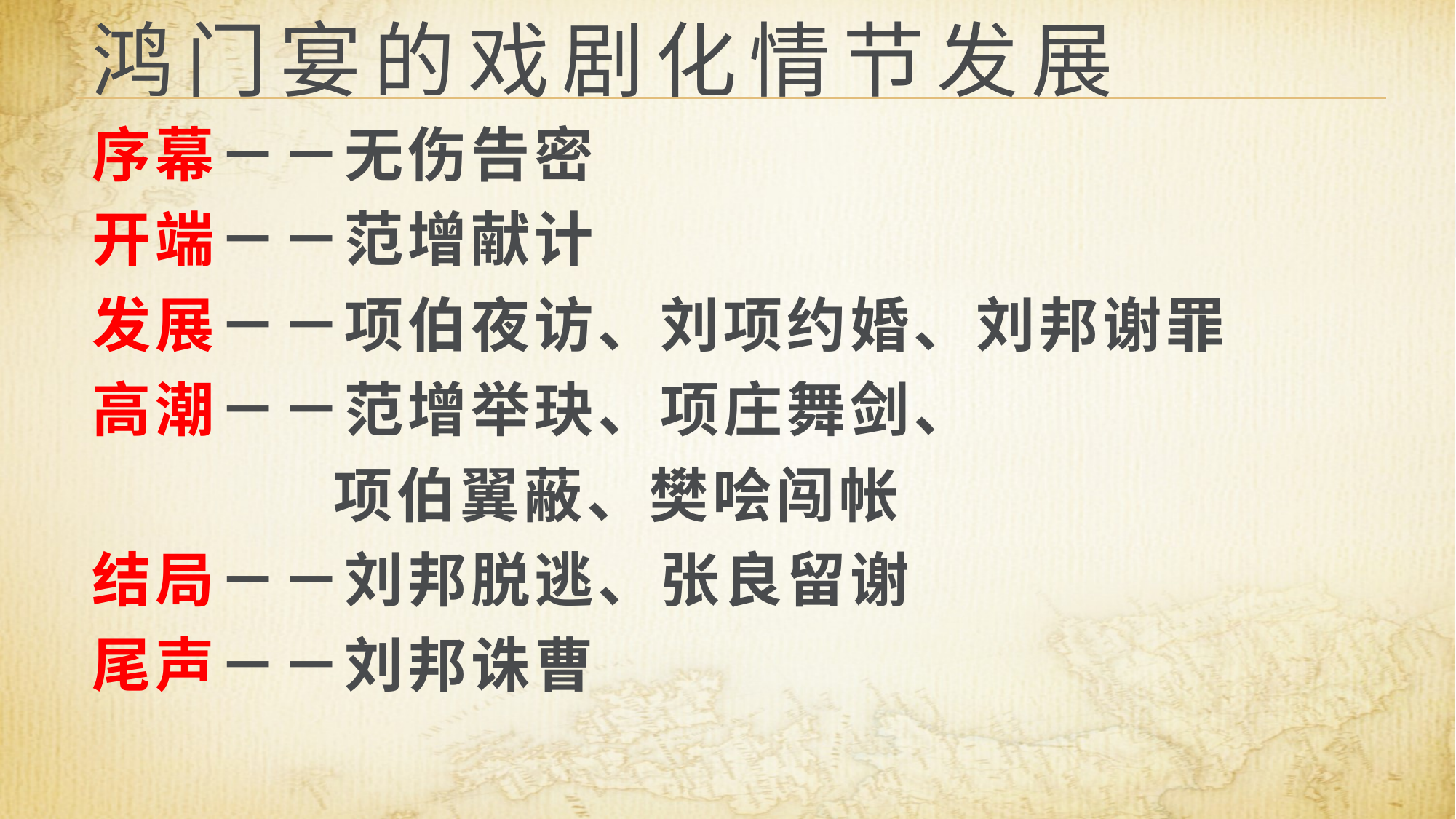

鸿门宴的戏剧化情节发展
序幕－－无伤告密
开端－－范增献计
发展－－项伯夜访、刘项约婚、刘邦谢罪
高潮－－范增举玦、项庄舞剑、
             项伯翼蔽、樊哙闯帐
结局－－刘邦脱逃、张良留谢
尾声－－刘邦诛曹